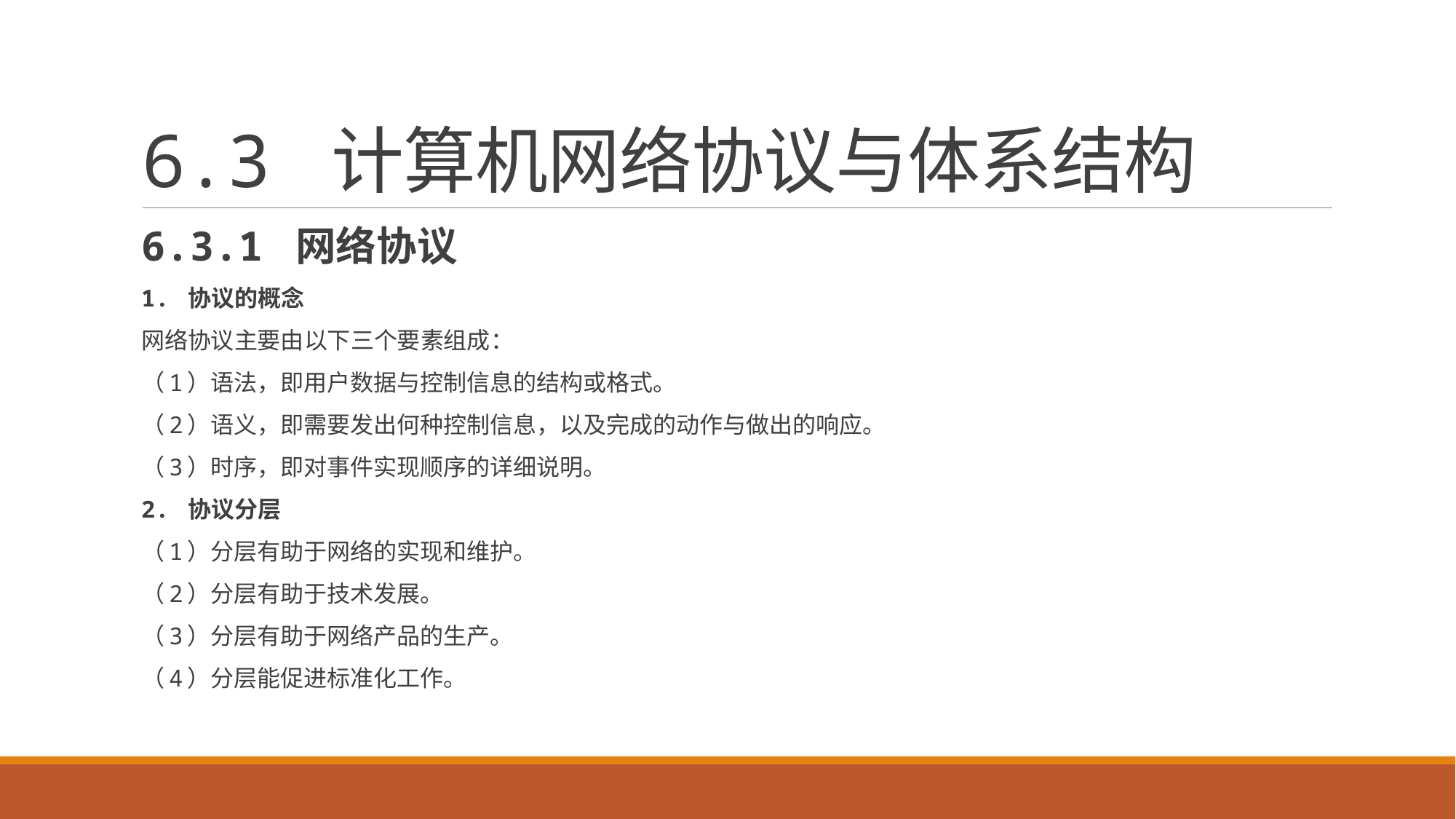

# 6.3 计算机网络协议与体系结构
6.3.1 网络协议
1. 协议的概念
网络协议主要由以下三个要素组成：
（1）语法，即用户数据与控制信息的结构或格式。
（2）语义，即需要发出何种控制信息，以及完成的动作与做出的响应。
（3）时序，即对事件实现顺序的详细说明。
2. 协议分层
（1）分层有助于网络的实现和维护。
（2）分层有助于技术发展。
（3）分层有助于网络产品的生产。
（4）分层能促进标准化工作。